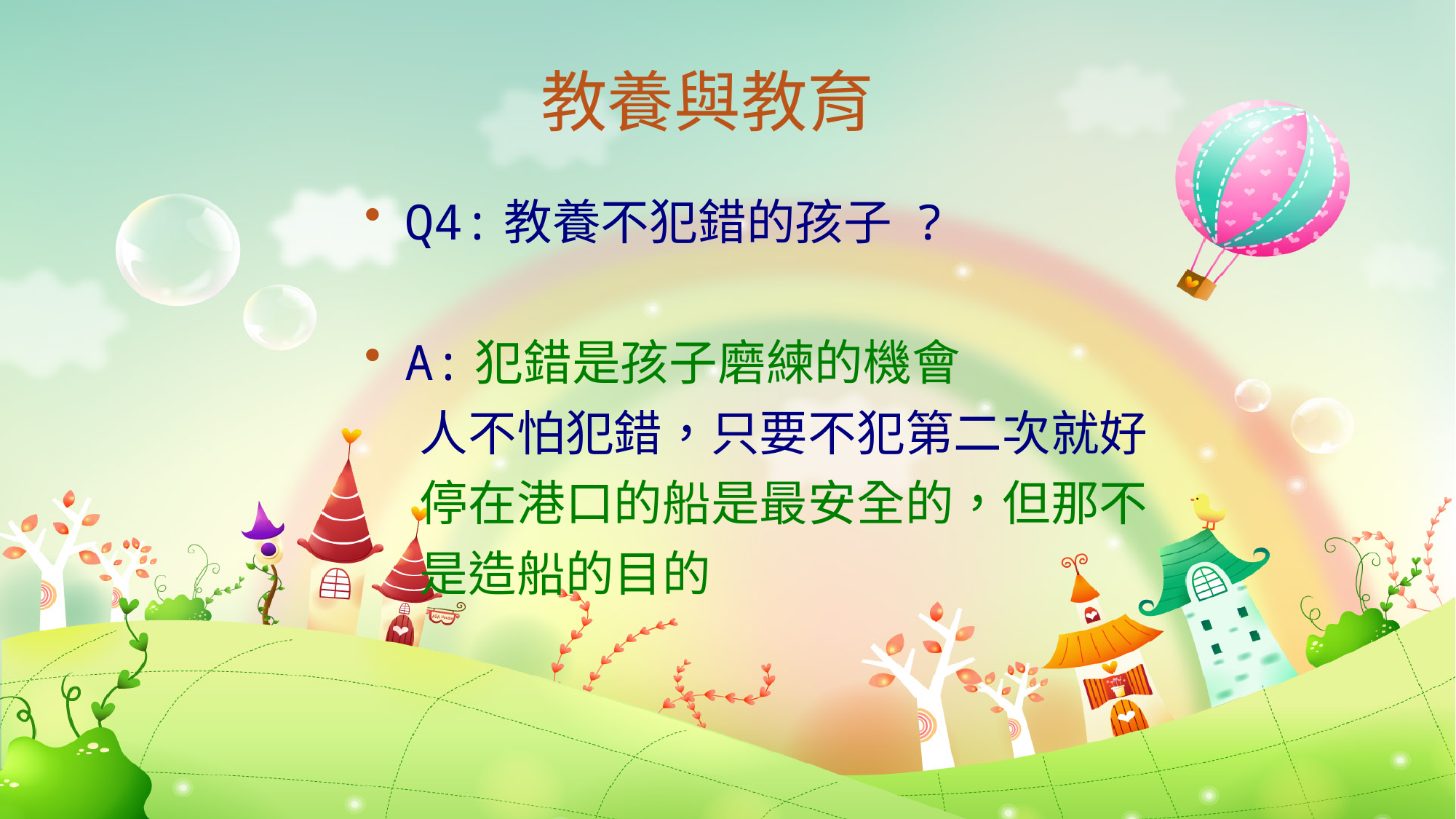

教養與教育
Q4:教養不犯錯的孩子 ?

A:犯錯是孩子磨練的機會
    人不怕犯錯，只要不犯第二次就好
    停在港口的船是最安全的，但那不
    是造船的目的